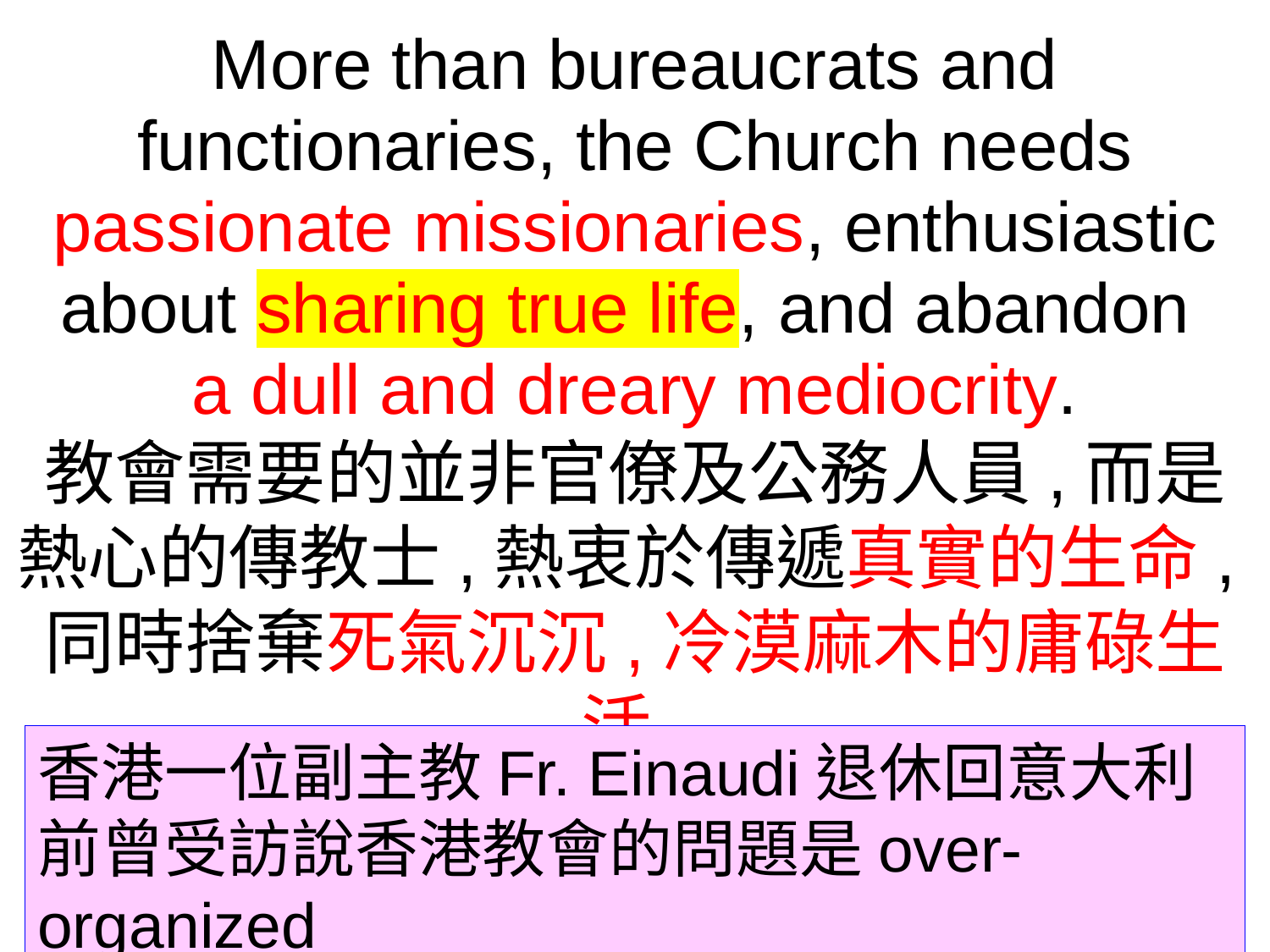

More than bureaucrats and functionaries, the Church needs passionate missionaries, enthusiastic about sharing true life, and abandon
a dull and dreary mediocrity.
教會需要的並非官僚及公務人員,而是熱心的傳教士,熱衷於傳遞真實的生命,同時捨棄死氣沉沉,冷漠麻木的庸碌生活.

香港一位副主教Fr. Einaudi退休回意大利前曾受訪說香港教會的問題是over-organized